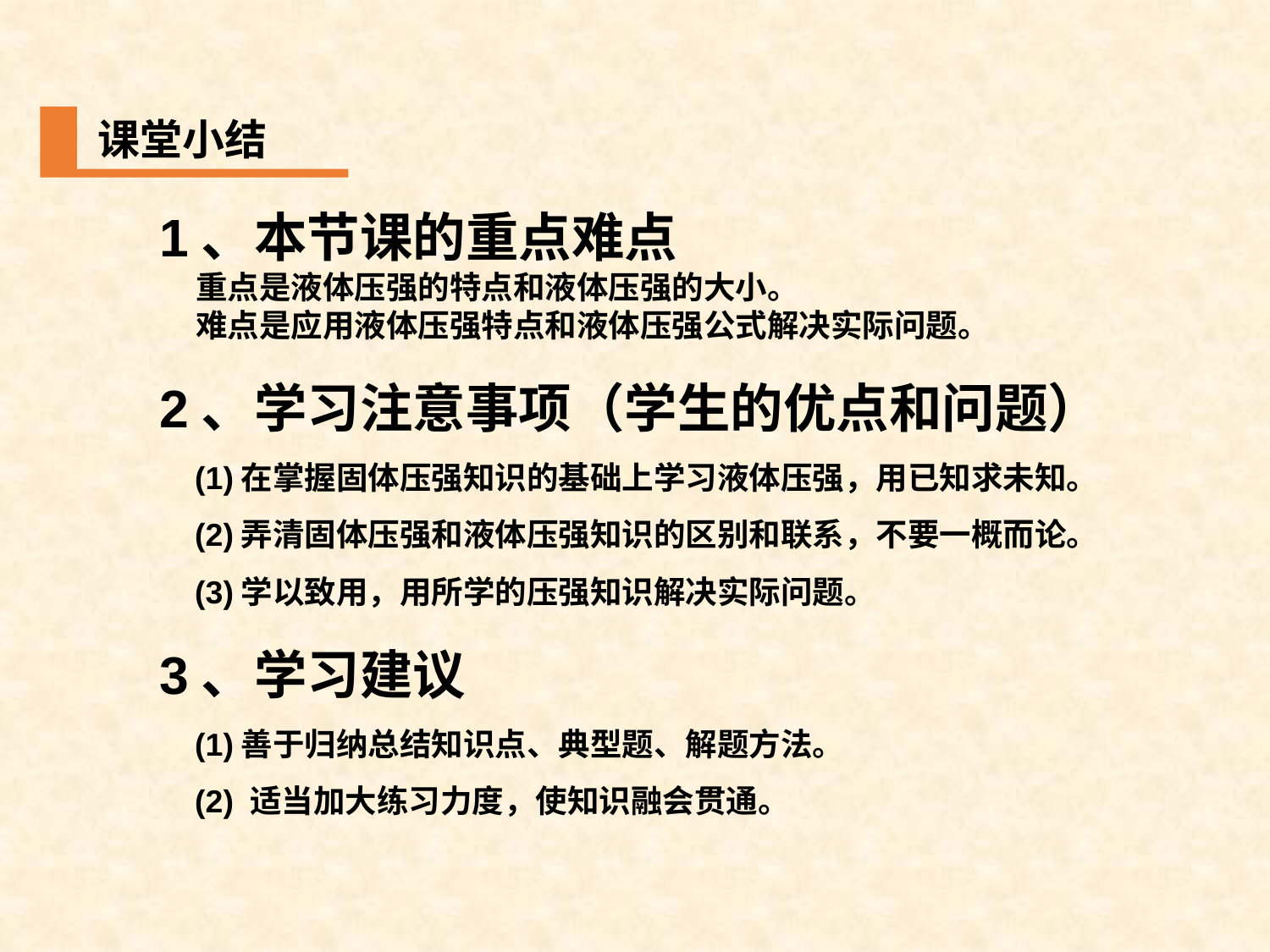

课堂小结
1、本节课的重点难点
    重点是液体压强的特点和液体压强的大小。
    难点是应用液体压强特点和液体压强公式解决实际问题。
2、学习注意事项（学生的优点和问题）
    (1)在掌握固体压强知识的基础上学习液体压强，用已知求未知。
    (2)弄清固体压强和液体压强知识的区别和联系，不要一概而论。
    (3)学以致用，用所学的压强知识解决实际问题。
3、学习建议
    (1)善于归纳总结知识点、典型题、解题方法。
    (2) 适当加大练习力度，使知识融会贯通。